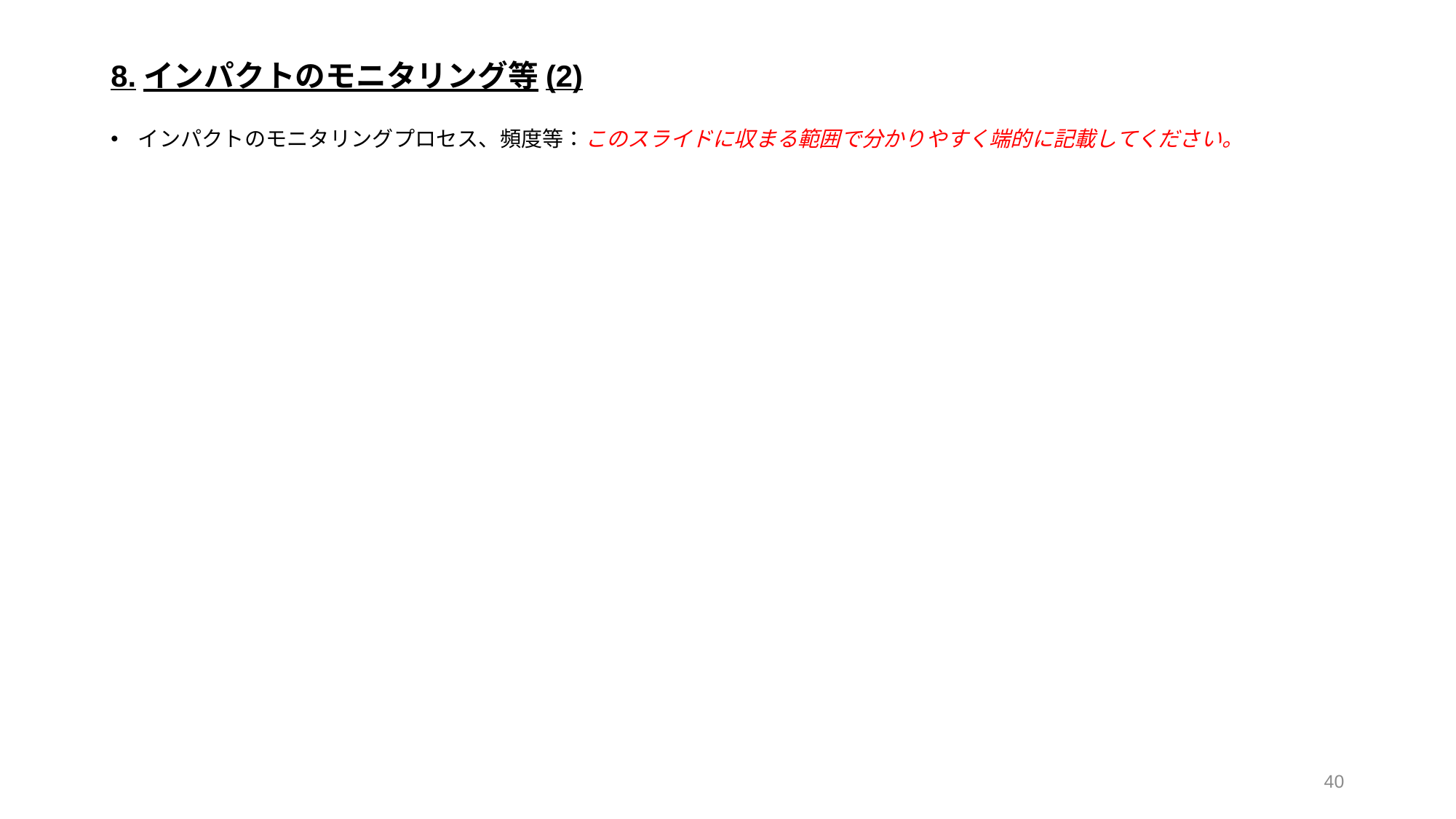

# 8.インパクトのモニタリング等(2)
インパクトのモニタリングプロセス、頻度等：このスライドに収まる範囲で分かりやすく端的に記載してください。

40